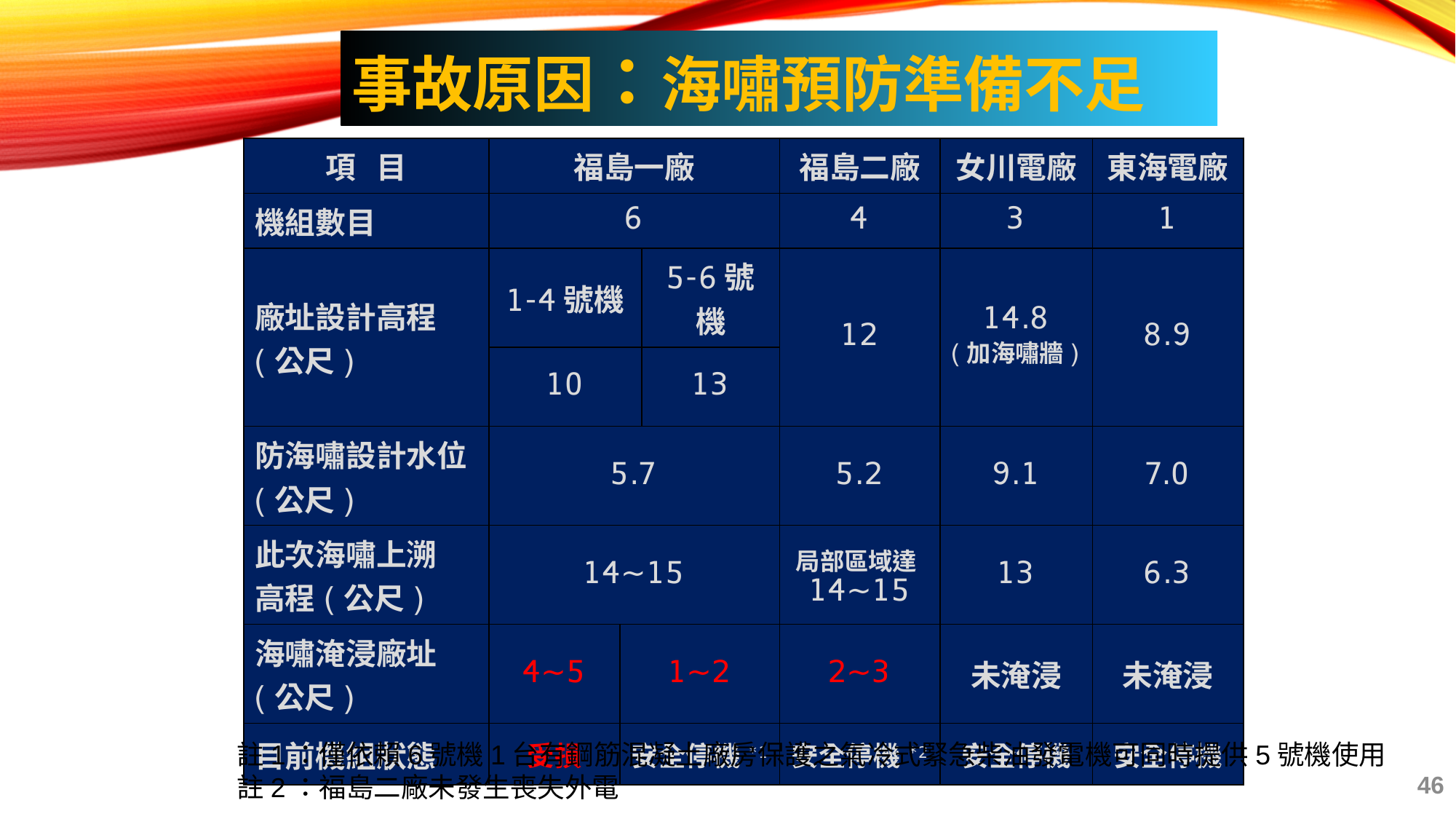

事故原因：海嘯預防準備不足
| 項 目 | 福島一廠 |  |  | 福島二廠 | 女川電廠 | 東海電廠 |
| --- | --- | --- | --- | --- | --- | --- |
| 機組數目 | 6 |  |  | 4 | 3 | 1 |
| 廠址設計高程 (公尺) | 1-4號機 |  | 5-6號機 | 12 | 14.8 (加海嘯牆) | 8.9 |
|  | 10 |  | 13 |  |  |  |
| 防海嘯設計水位(公尺) | 5.7 |  |  | 5.2 | 9.1 | 7.0 |
| 此次海嘯上溯 高程(公尺) | 14~15 |  |  | 局部區域達14~15 | 13 | 6.3 |
| 海嘯淹浸廠址 (公尺) | 4~5 | 1~2 |  | 2~3 | 未淹浸 | 未淹浸 |
| 目前機組狀態 | 受損 | 安全停機\*1 |  | 安全停機\*2 | 安全停機 | 安全停機 |
註1：僅依賴6號機1台有鋼筋混凝土廠房保護之氣冷式緊急柴油發電機可同時提供5號機使用
註2：福島二廠未發生喪失外電
46